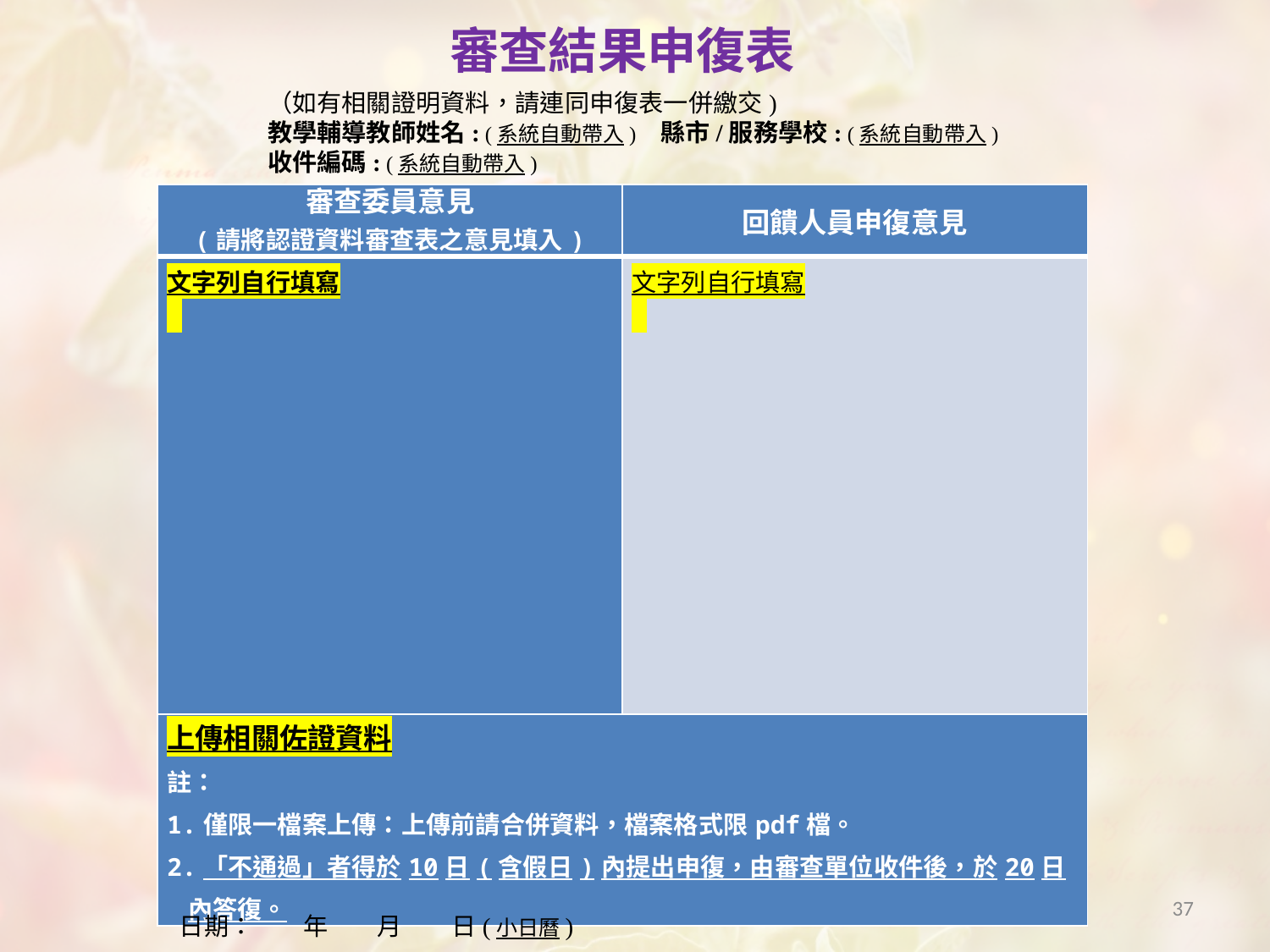

審查結果申復表

（如有相關證明資料，請連同申復表一併繳交)
教學輔導教師姓名: (系統自動帶入)   縣市/服務學校: (系統自動帶入)
收件編碼: (系統自動帶入)
| 審查委員意見 (請將認證資料審查表之意見填入) | 回饋人員申復意見 |
| --- | --- |
| 文字列自行填寫 | 文字列自行填寫 |
| 上傳相關佐證資料 註： 1.僅限一檔案上傳：上傳前請合併資料，檔案格式限pdf檔。 2.「不通過」者得於10日(含假日)內提出申復，由審查單位收件後，於20日內答復。 |  |
37
日期：　　年　　月　　日(小日曆)